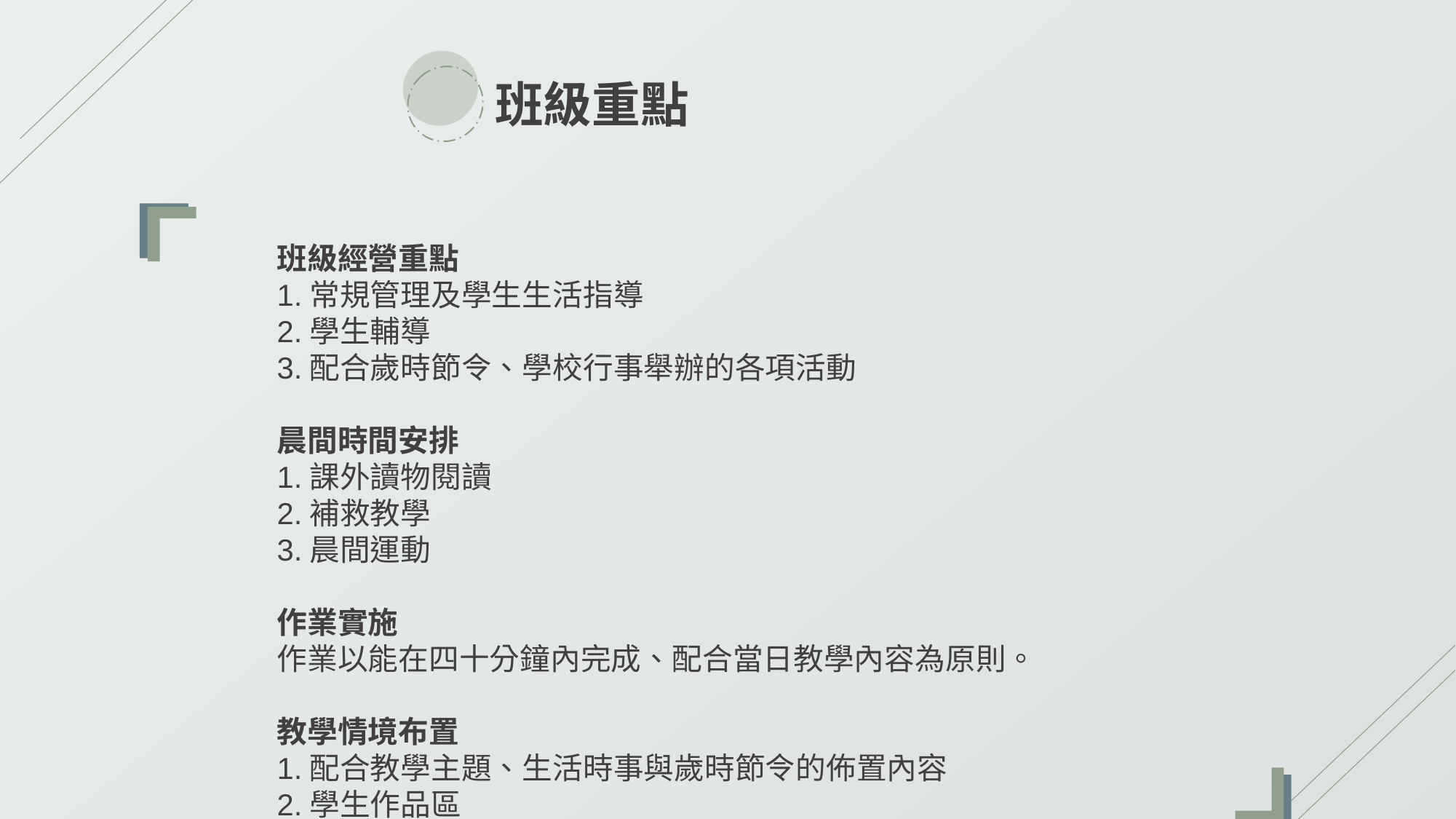

班級重點

班級經營重點
1.常規管理及學生生活指導
2.學生輔導
3.配合歲時節令、學校行事舉辦的各項活動

晨間時間安排
1.課外讀物閱讀
2.補救教學
3.晨間運動

作業實施
作業以能在四十分鐘內完成、配合當日教學內容為原則。

教學情境布置
1.配合教學主題、生活時事與歲時節令的佈置內容
2.學生作品區